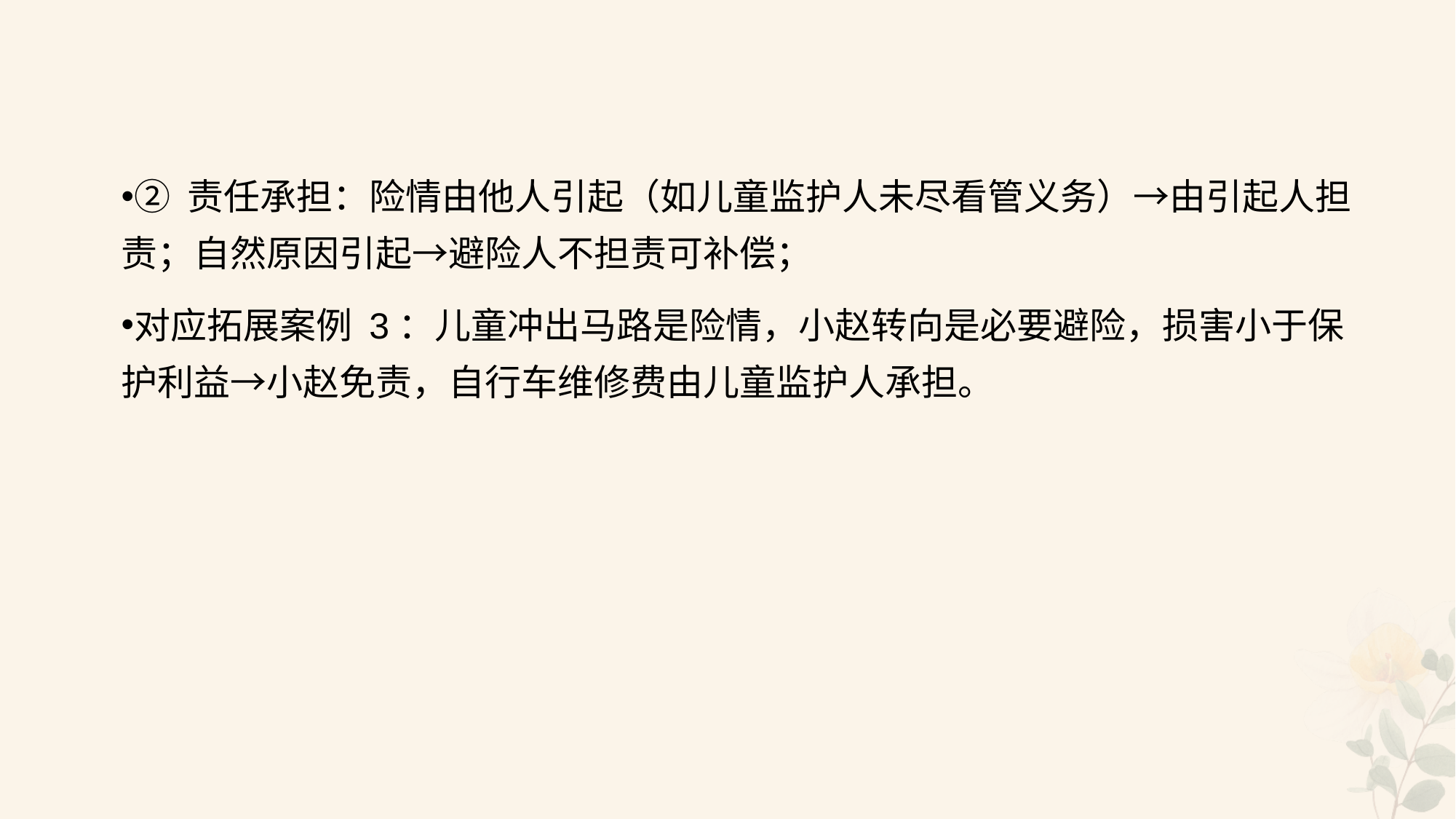

#
② 责任承担：险情由他人引起（如儿童监护人未尽看管义务）→由引起人担责；自然原因引起→避险人不担责可补偿；
对应拓展案例 3：儿童冲出马路是险情，小赵转向是必要避险，损害小于保护利益→小赵免责，自行车维修费由儿童监护人承担。